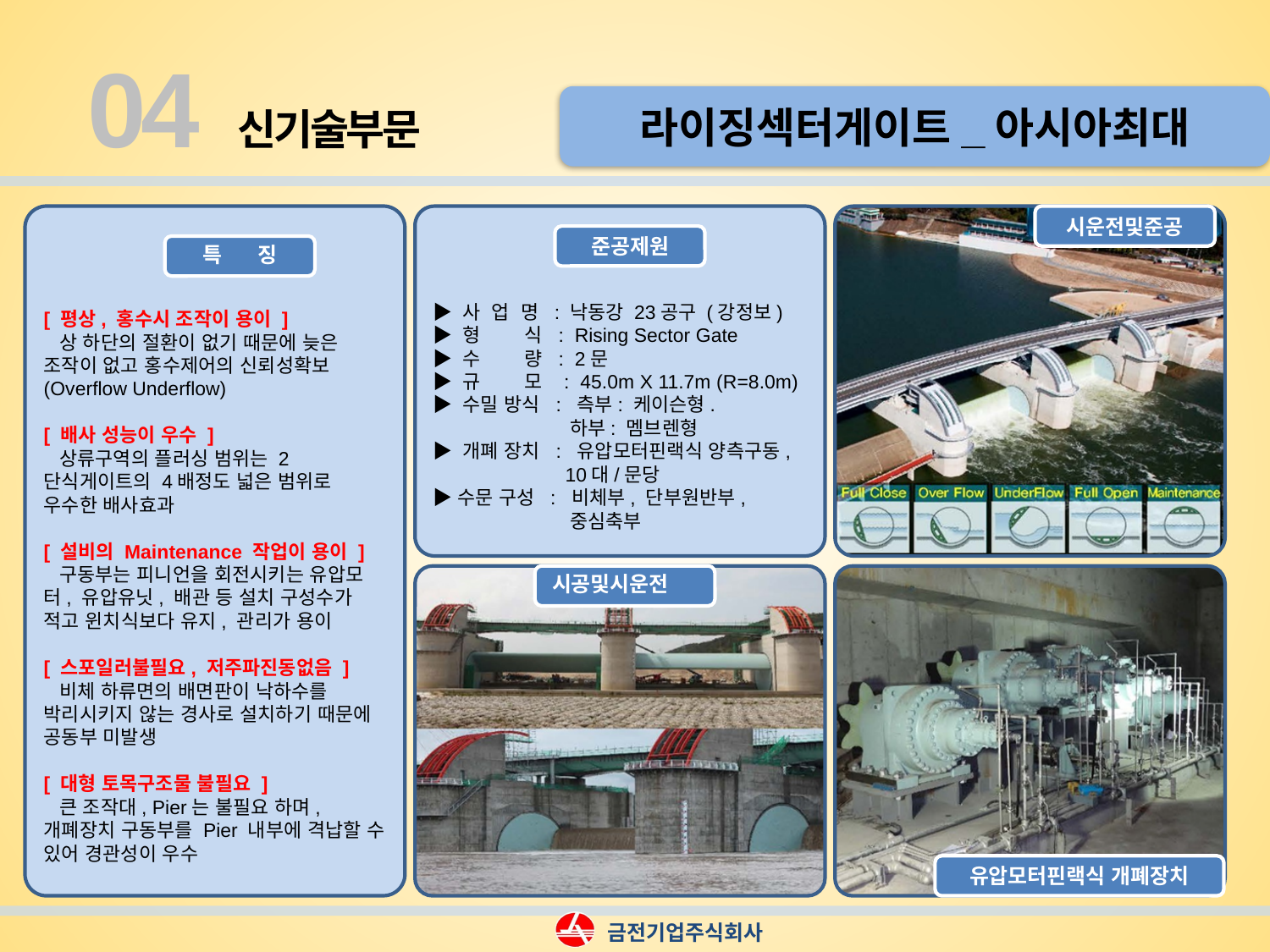

04
라이징섹터게이트_아시아최대
신기술부문

[ 평상, 홍수시 조작이 용이 ]
  상 하단의 절환이 없기 때문에 늦은 조작이 없고 홍수제어의 신뢰성확보
(Overflow Underflow)

[ 배사 성능이 우수 ]
  상류구역의 플러싱 범위는 2단식게이트의 4배정도 넓은 범위로 우수한 배사효과

[ 설비의 Maintenance 작업이 용이 ]
  구동부는 피니언을 회전시키는 유압모터, 유압유닛, 배관 등 설치 구성수가 적고 윈치식보다 유지, 관리가 용이

[ 스포일러불필요, 저주파진동없음 ]
  비체 하류면의 배면판이 낙하수를 박리시키지 않는 경사로 설치하기 때문에 공동부 미발생

[ 대형 토목구조물 불필요 ]
  큰 조작대, Pier는 불필요 하며, 개폐장치 구동부를 Pier 내부에 격납할 수 있어 경관성이 우수

▶ 사  업  명  : 낙동강 23공구 (강정보)
▶ 형        식  :  Rising Sector Gate
▶ 수        량  :  2문
▶ 규        모   :  45.0m X 11.7m (R=8.0m)
▶ 수밀 방식  :  측부: 케이슨형.
                        하부: 멤브렌형
▶ 개폐 장치  :  유압모터핀랙식 양측구동,
                        10대/문당
▶수문 구성  :  비체부, 단부원반부,
                        중심축부

시운전및준공

준공제원

특      징

시공및시운전

유압모터핀랙식 개폐장치

금전기업주식회사